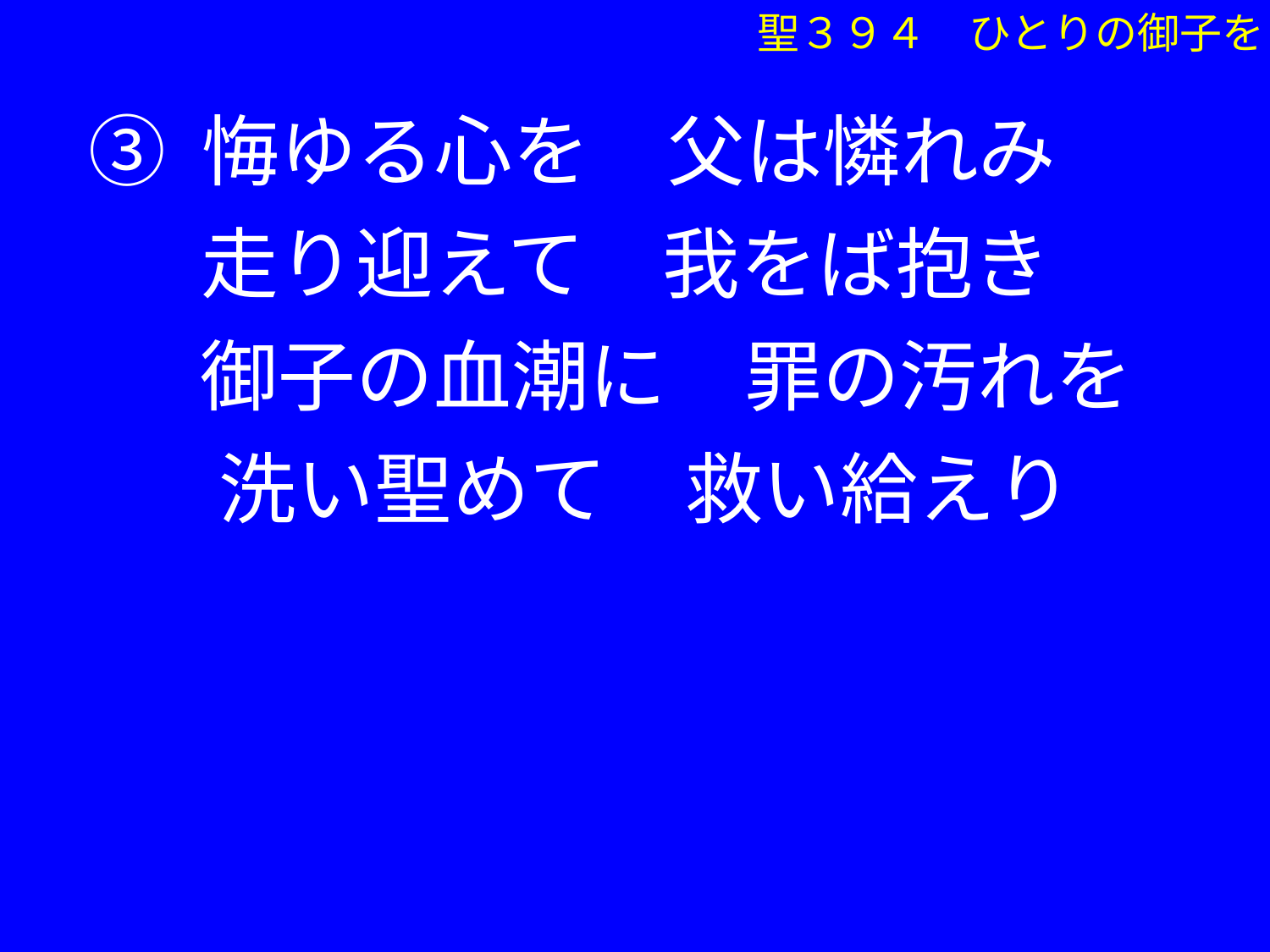

聖３９４　ひとりの御子を
③ 悔ゆる心を　父は憐れみ
　  走り迎えて　我をば抱き
　  御子の血潮に　罪の汚れを
  　洗い聖めて　救い給えり